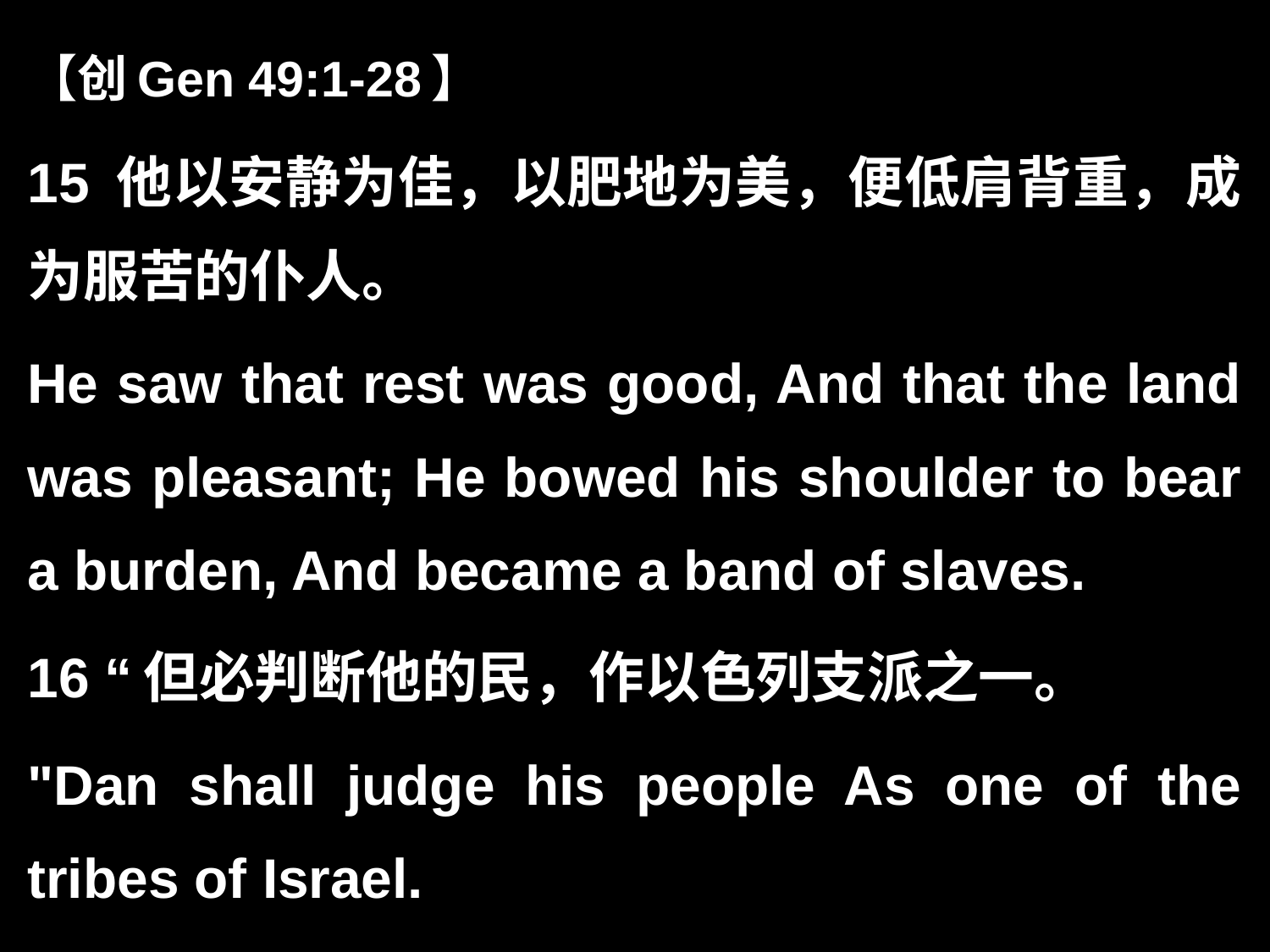

【创Gen 49:1-28】
15 他以安静为佳，以肥地为美，便低肩背重，成为服苦的仆人。
He saw that rest was good, And that the land was pleasant; He bowed his shoulder to bear a burden, And became a band of slaves.
16 “但必判断他的民，作以色列支派之一。
"Dan shall judge his people As one of the tribes of Israel.